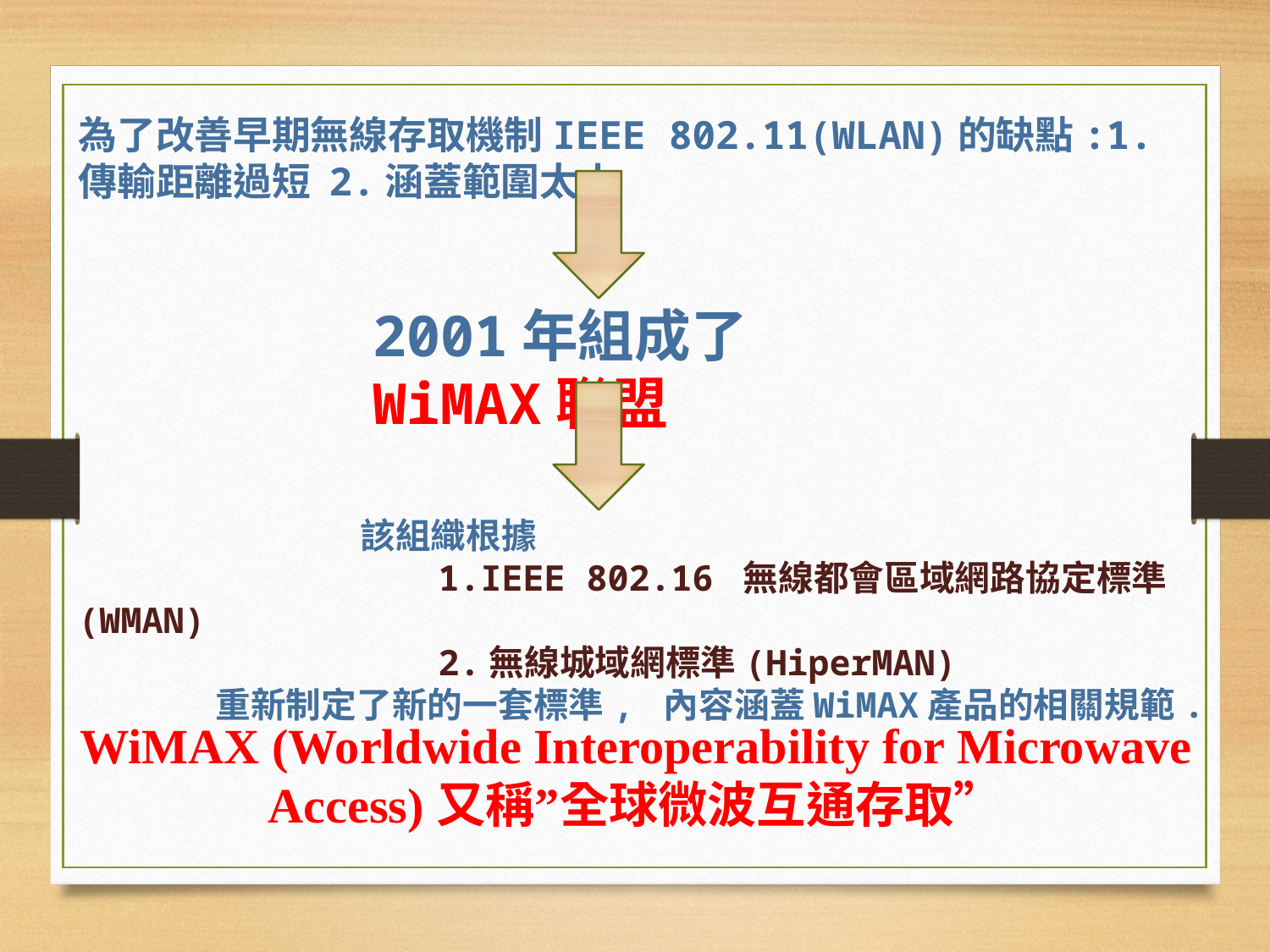

為了改善早期無線存取機制IEEE 802.11(WLAN)的缺點:1.傳輸距離過短 2.涵蓋範圍太小

2001年組成了WiMAX聯盟

                                  該組織根據
                 1.IEEE 802.16 無線都會區域網路協定標準(WMAN)
                 2.無線城域網標準(HiperMAN)
                重新制定了新的一套標準, 內容涵蓋WiMAX產品的相關規範.
WiMAX (Worldwide Interoperability for Microwave
Access)又稱”全球微波互通存取”